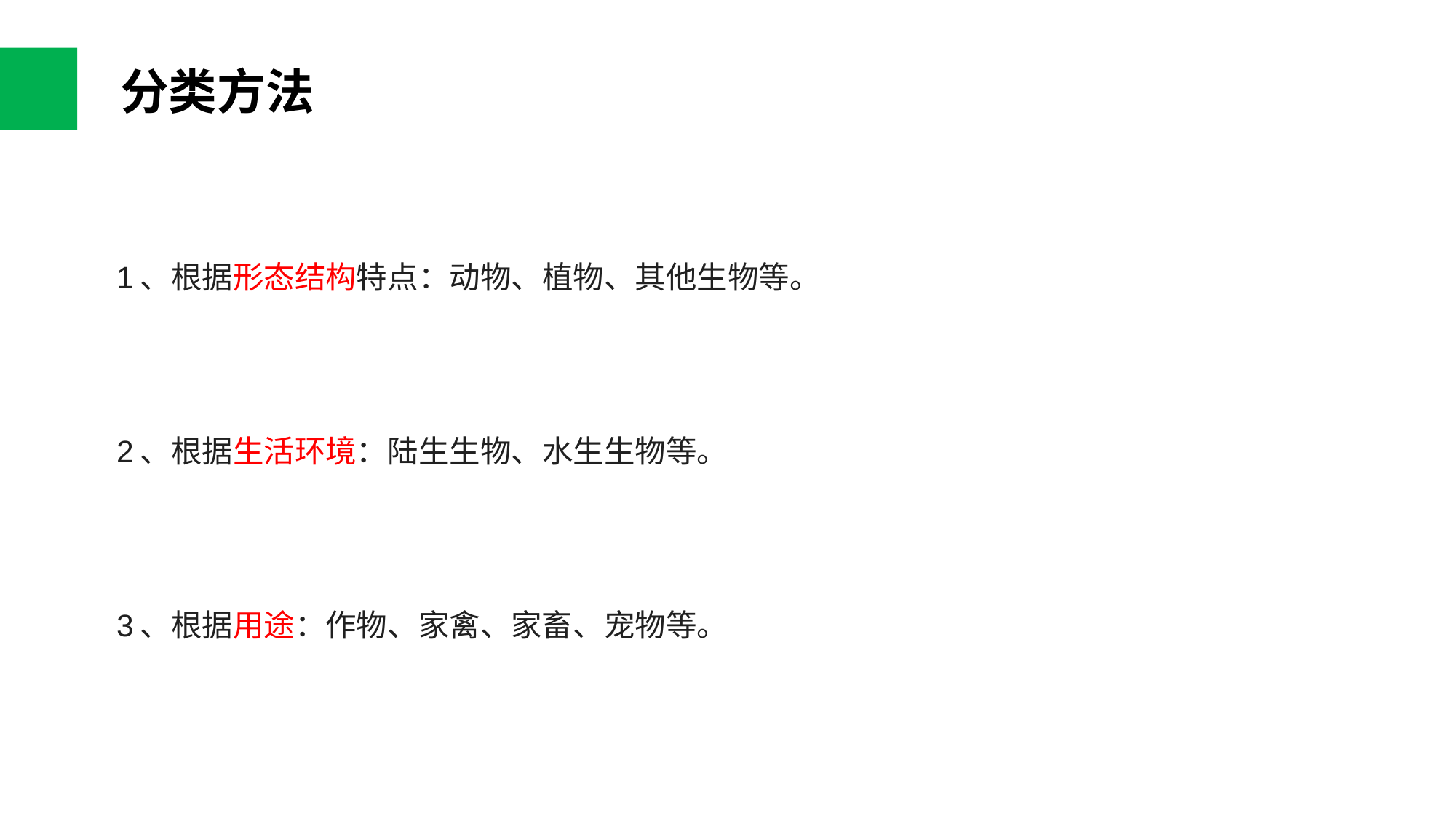

分类方法
1、根据形态结构特点：动物、植物、其他生物等。

2、根据生活环境：陆生生物、水生生物等。

3、根据用途：作物、家禽、家畜、宠物等。